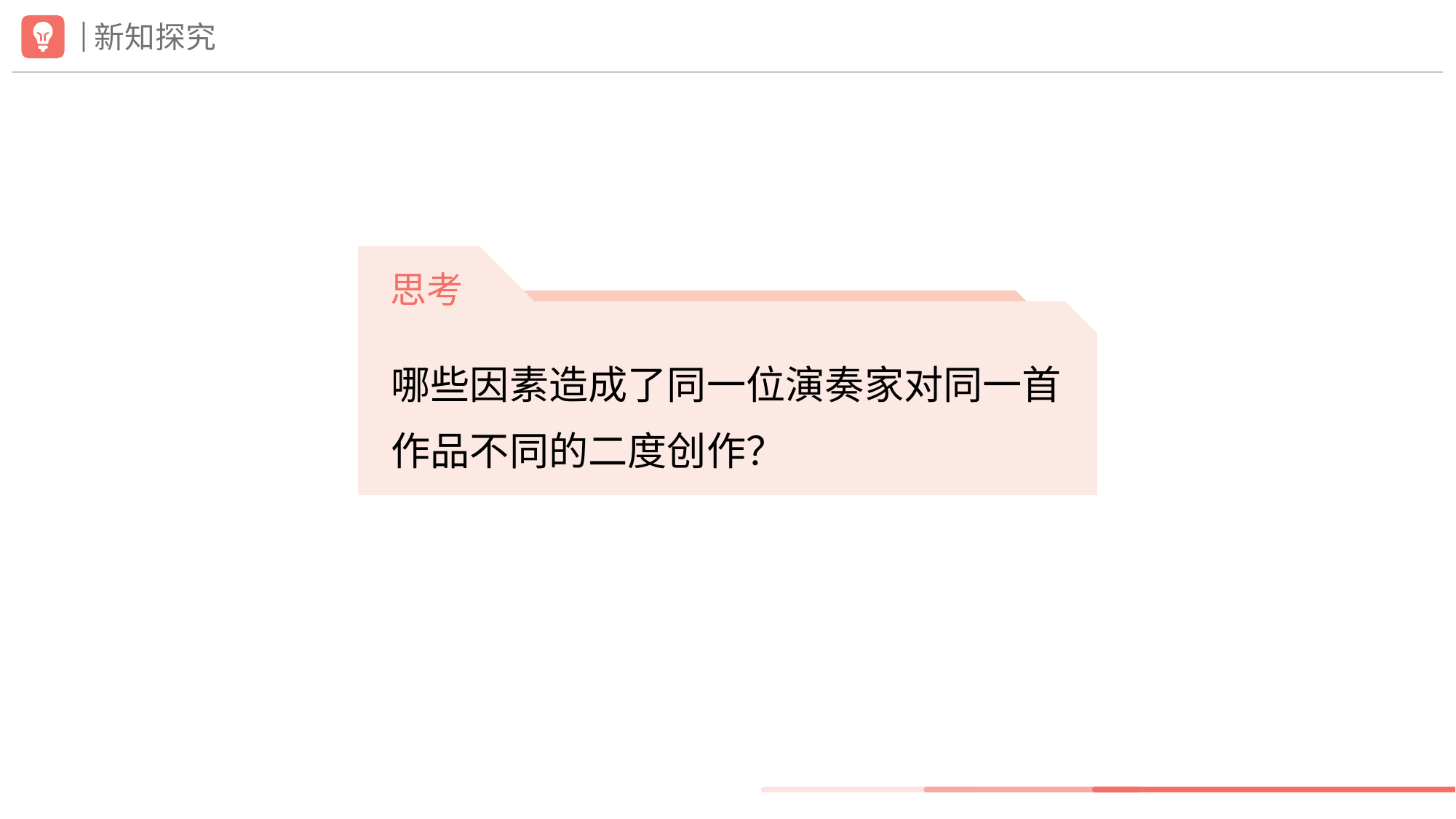

新知探究

思考
哪些因素造成了同一位演奏家对同一首
作品不同的二度创作？